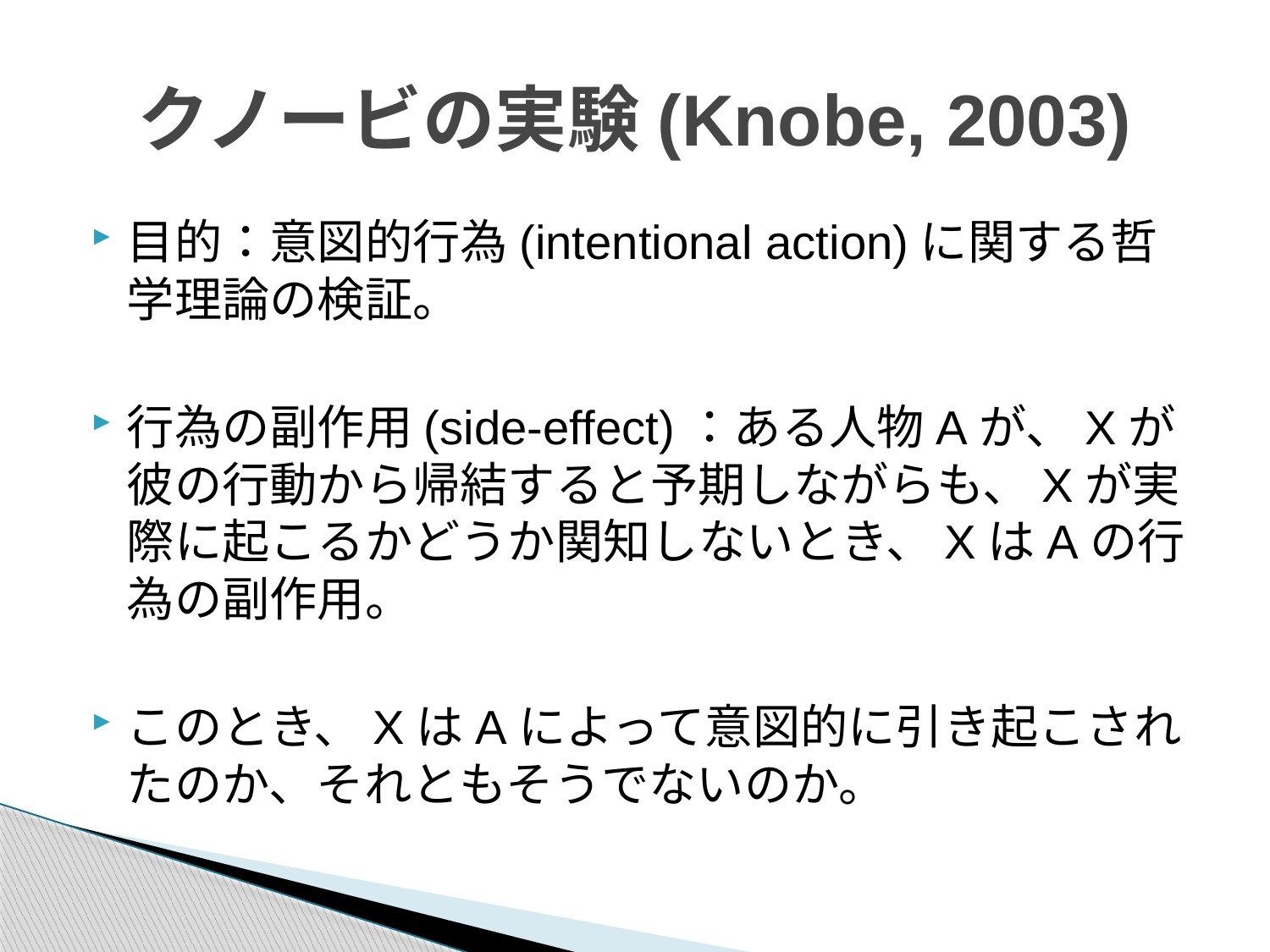

# クノービの実験(Knobe, 2003)
目的：意図的行為(intentional action)に関する哲学理論の検証。

行為の副作用(side-effect)：ある人物Aが、Xが彼の行動から帰結すると予期しながらも、Xが実際に起こるかどうか関知しないとき、XはAの行為の副作用。

このとき、XはAによって意図的に引き起こされたのか、それともそうでないのか。